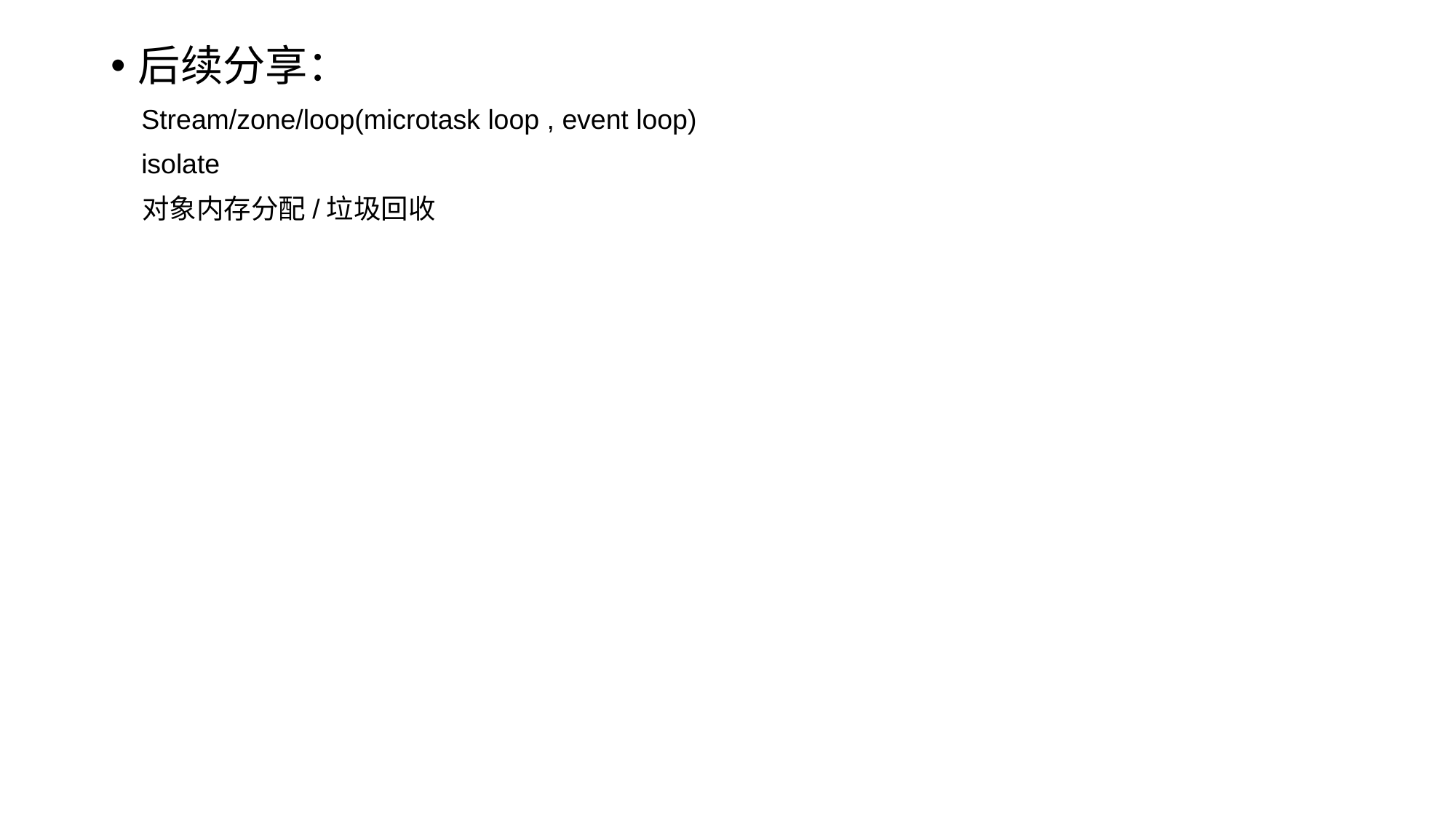

后续分享：
    Stream/zone/loop(microtask loop , event loop)
    isolate
    对象内存分配/垃圾回收